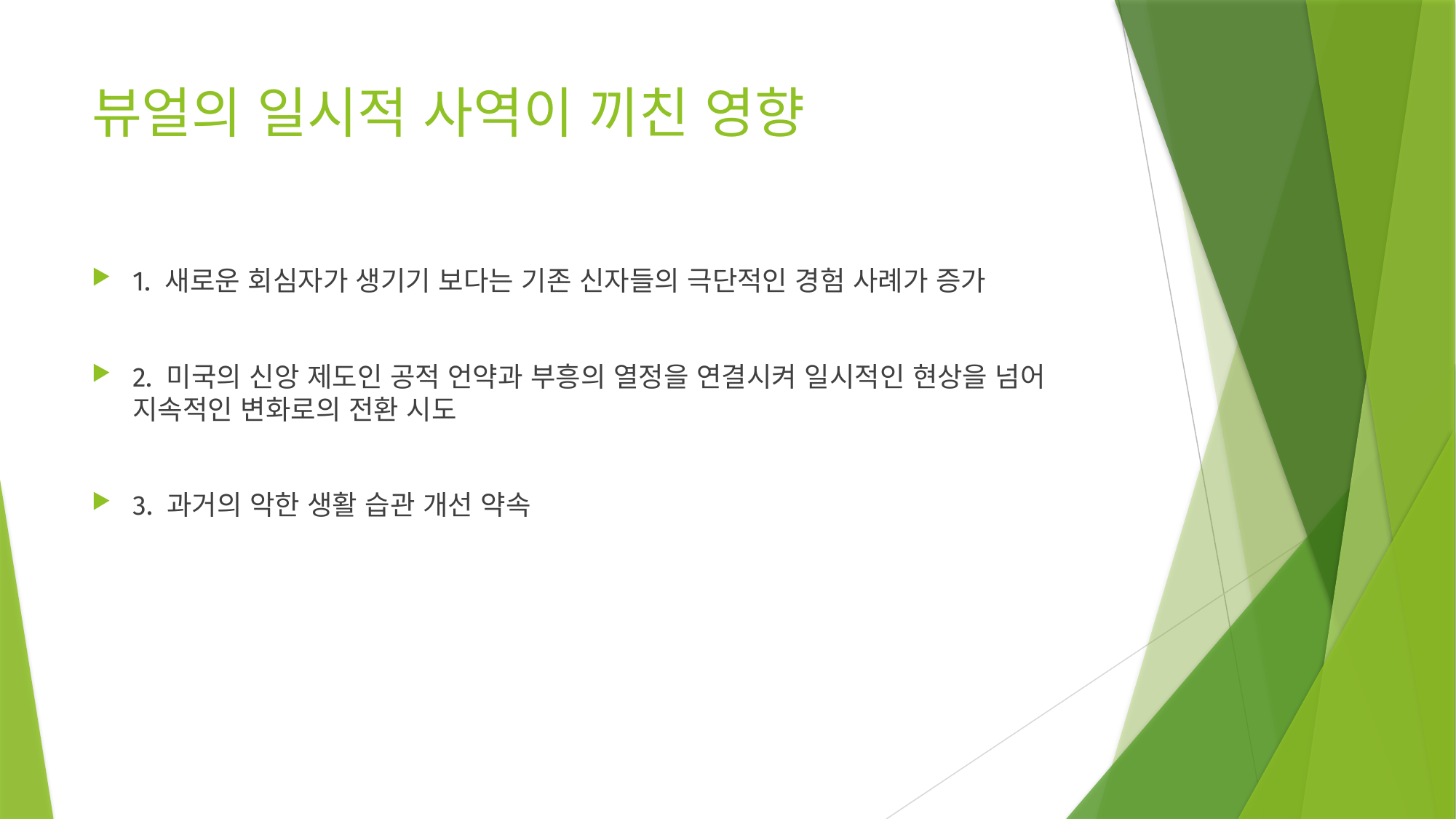

# 뷰얼의 일시적 사역이 끼친 영향
1. 새로운 회심자가 생기기 보다는 기존 신자들의 극단적인 경험 사례가 증가

2. 미국의 신앙 제도인 공적 언약과 부흥의 열정을 연결시켜 일시적인 현상을 넘어 지속적인 변화로의 전환 시도

3. 과거의 악한 생활 습관 개선 약속